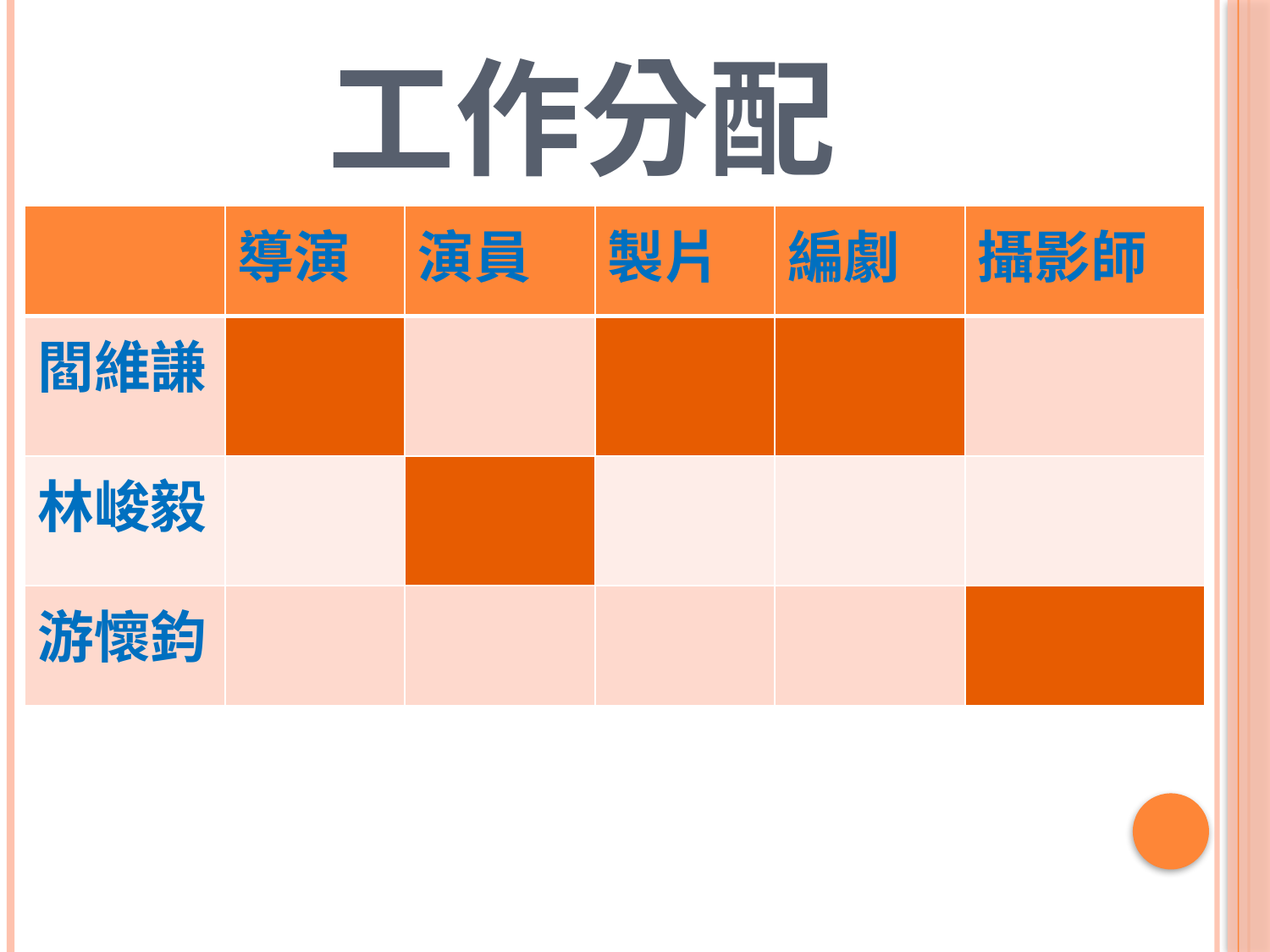

# 工作分配
|  | 導演 | 演員 | 製片 | 編劇 | 攝影師 |
| --- | --- | --- | --- | --- | --- |
| 閻維謙 |  |  |  |  |  |
| 林峻毅 |  |  |  |  |  |
| 游懷鈞 |  |  |  |  |  |